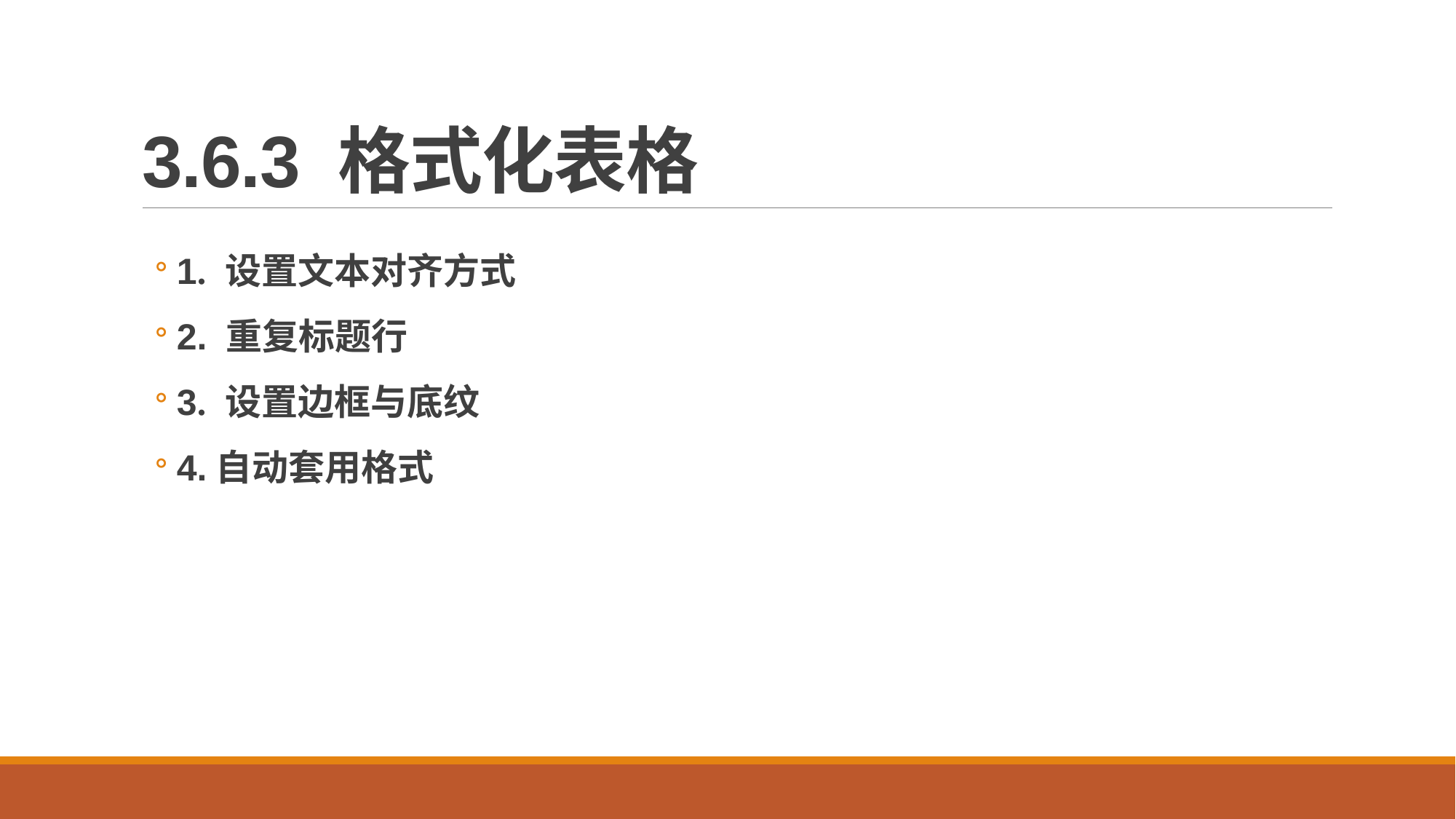

# 3.6.3 格式化表格
1. 设置文本对齐方式
2. 重复标题行
3. 设置边框与底纹
4.自动套用格式